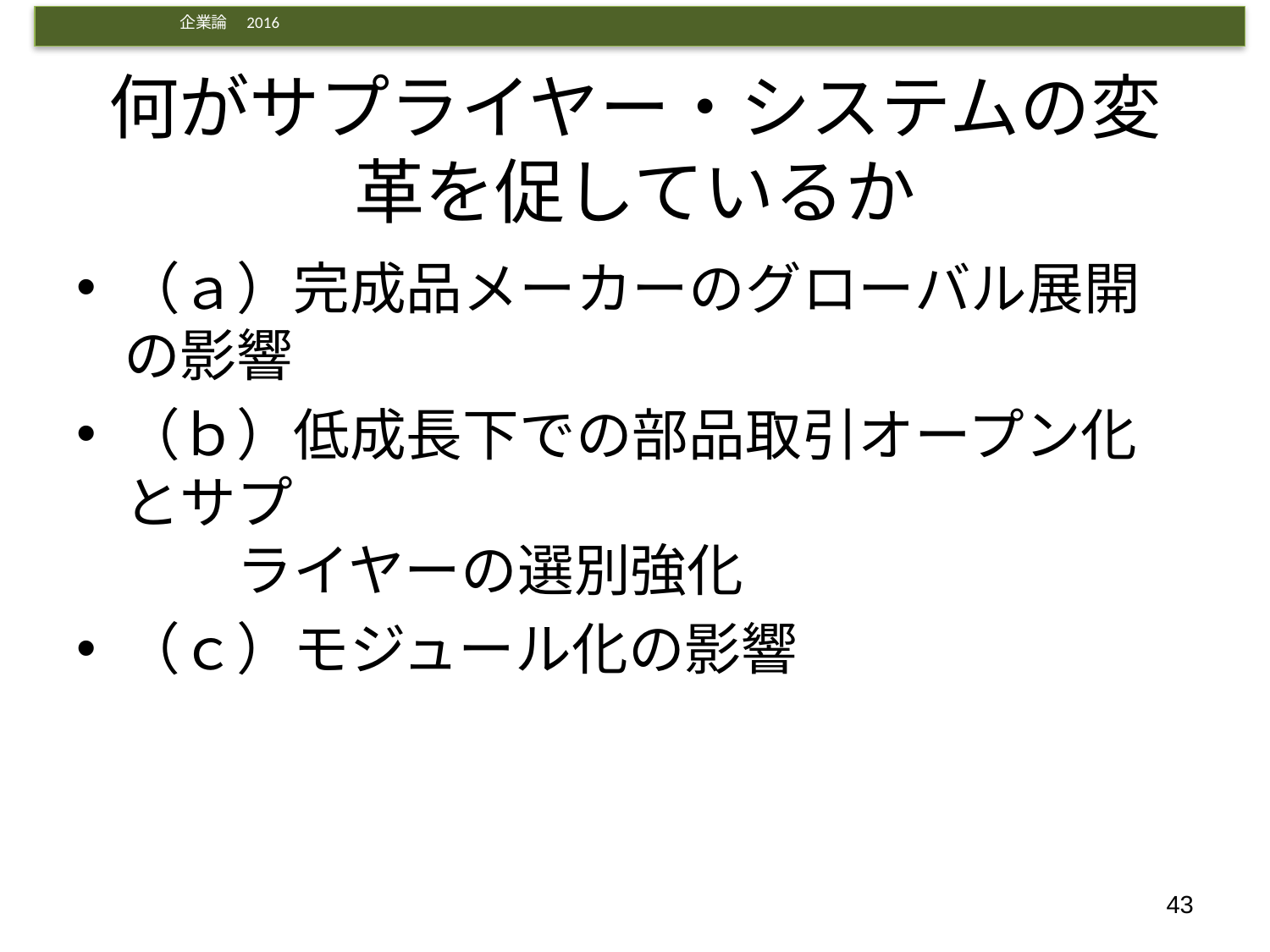

# 何がサプライヤー・システムの変革を促しているか
（ａ）完成品メーカーのグローバル展開の影響
（ｂ）低成長下での部品取引オープン化とサプ
　　ライヤーの選別強化
（ｃ）モジュール化の影響

43